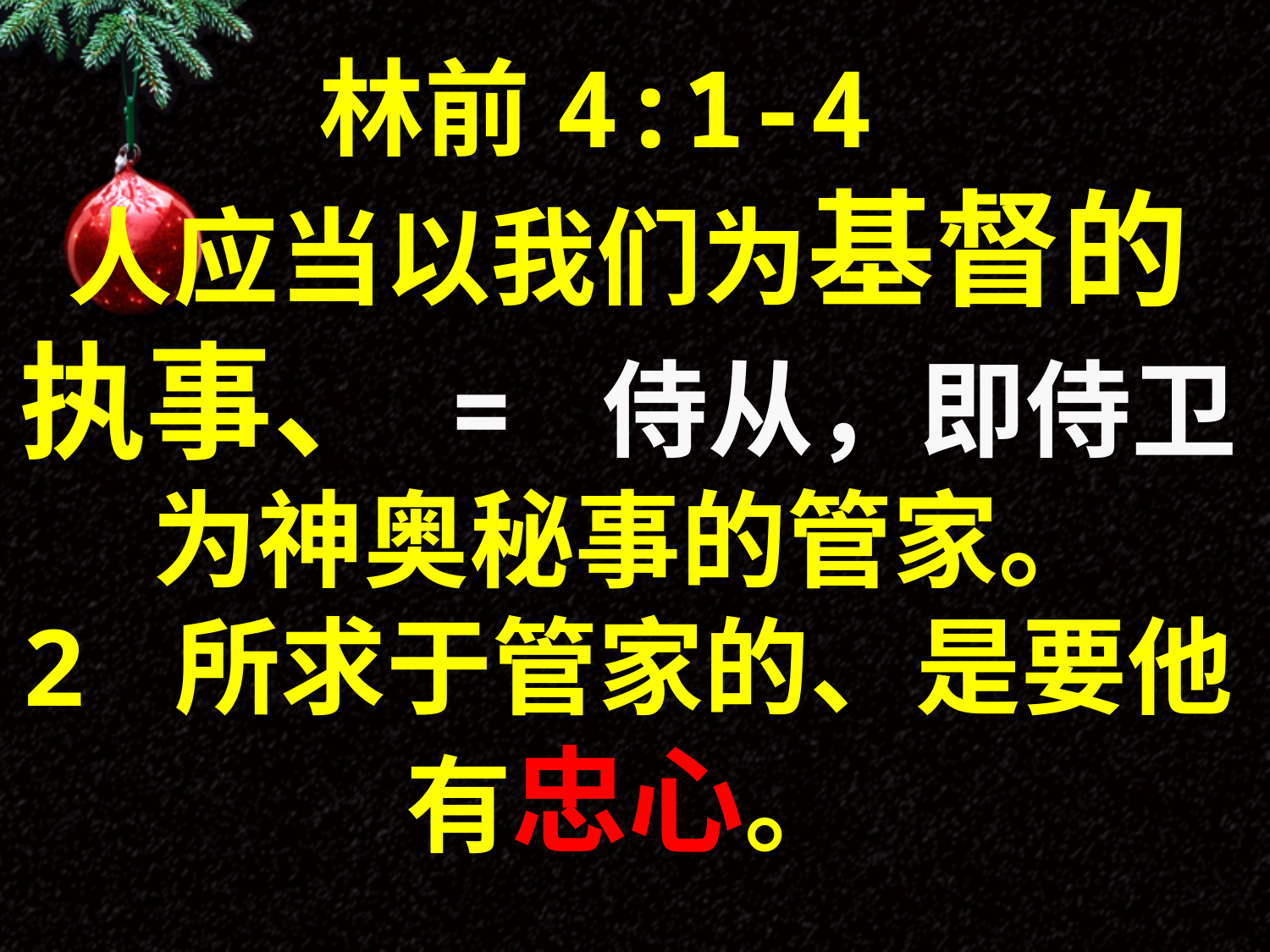

林前4:1-4
人应当以我们为基督的
执事、 = 侍从，即侍卫
为神奥秘事的管家。
2 所求于管家的、是要他有忠心。